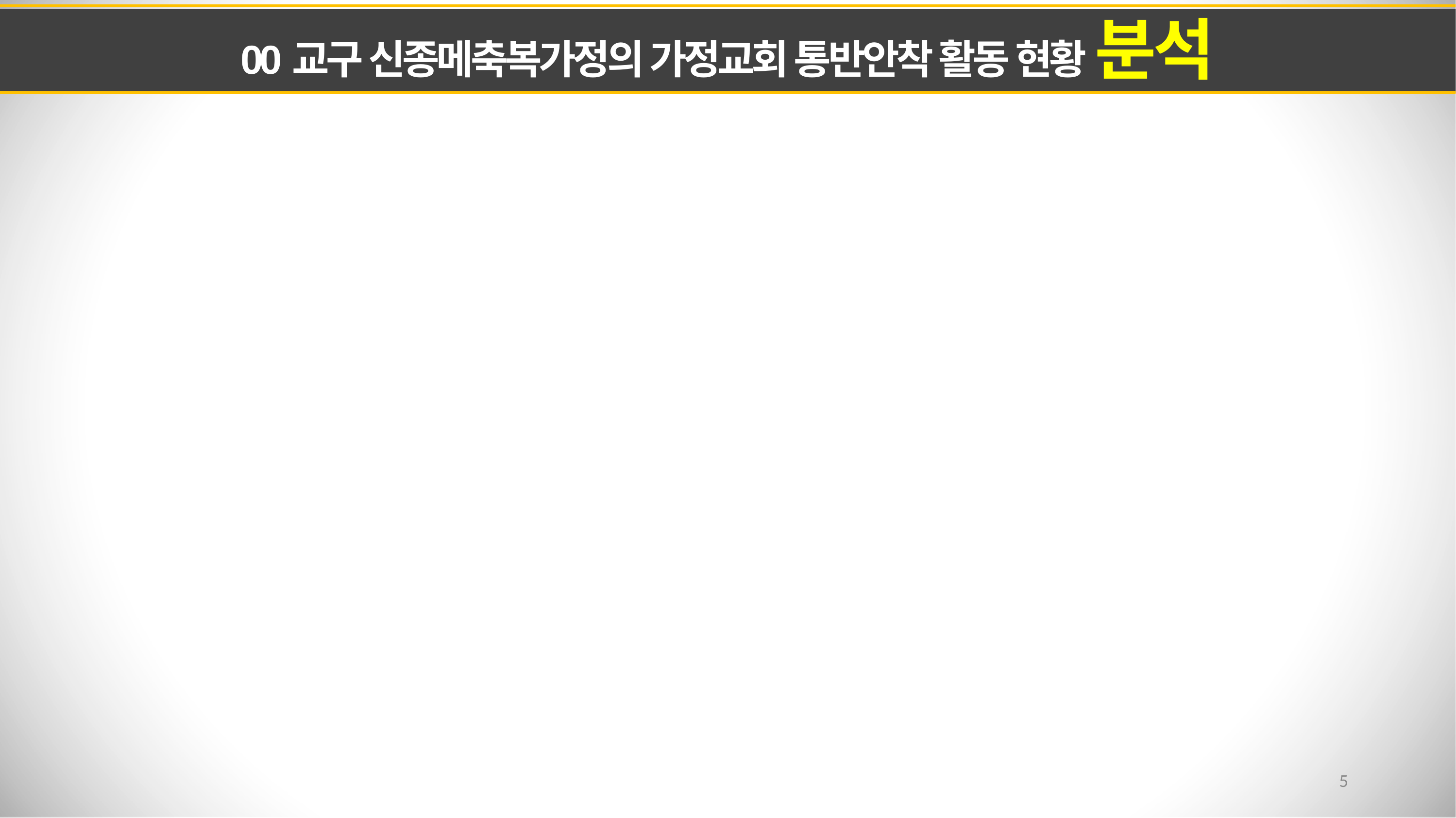

00교구 신종메축복가정의 가정교회 통반안착 활동 현황 분석
5